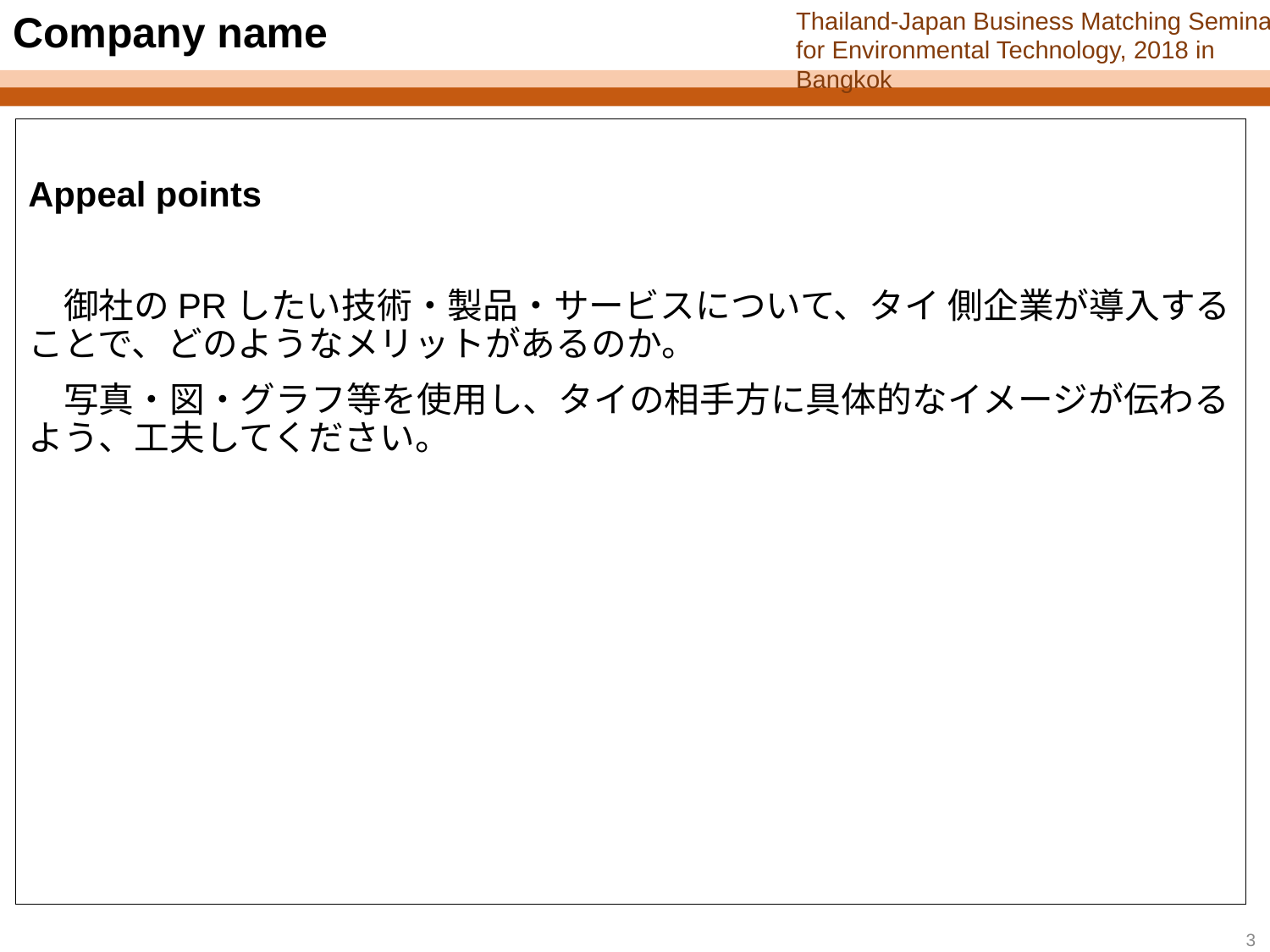

Company name
Thailand-Japan Business Matching Seminar for Environmental Technology, 2018 in Bangkok

Appeal points

　御社のPRしたい技術・製品・サービスについて、タイ 側企業が導入することで、どのようなメリットがあるのか。
　写真・図・グラフ等を使用し、タイの相手方に具体的なイメージが伝わるよう、工夫してください。
3